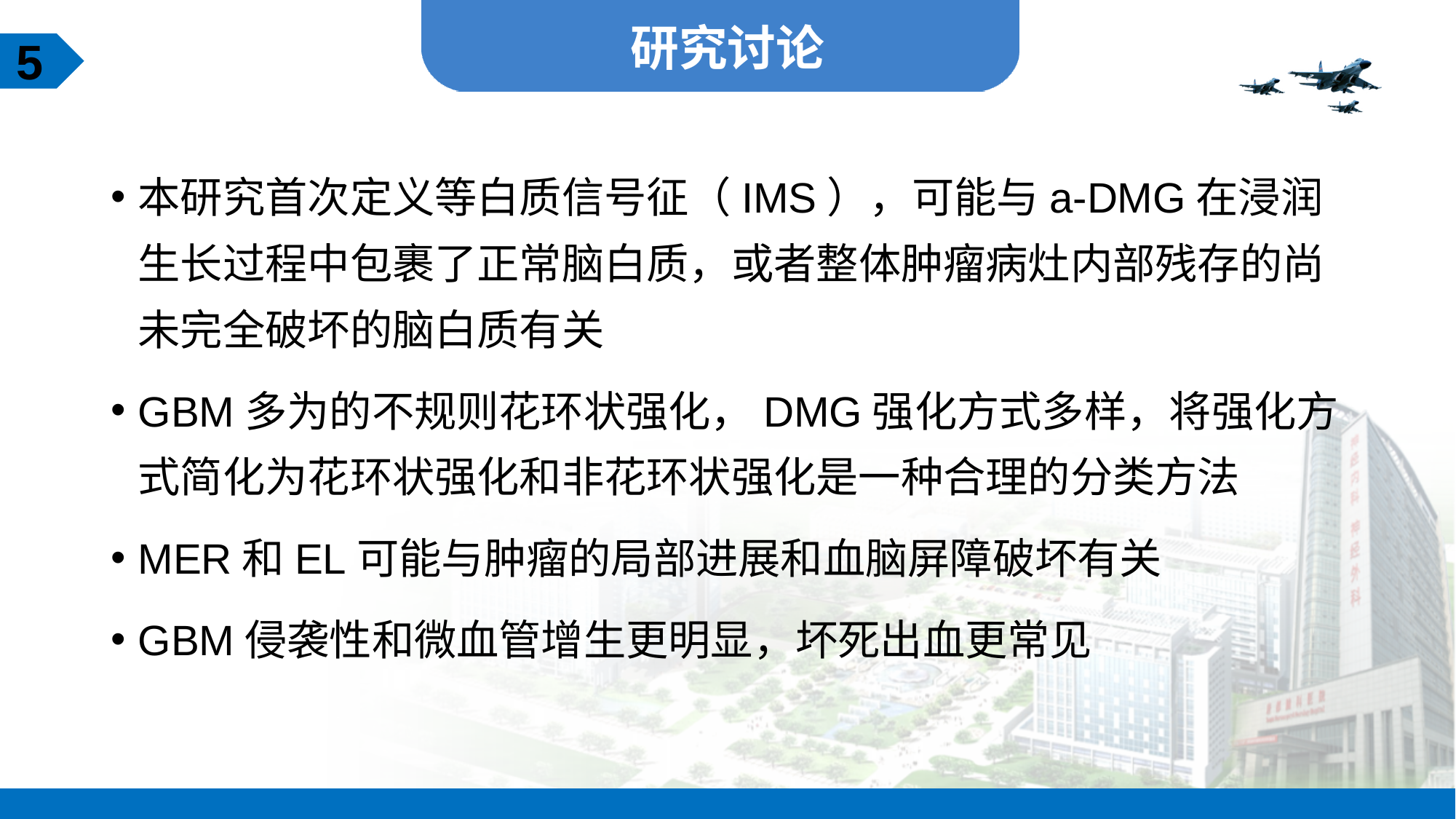

研究讨论
5
本研究首次定义等白质信号征（IMS），可能与a-DMG在浸润生长过程中包裹了正常脑白质，或者整体肿瘤病灶内部残存的尚未完全破坏的脑白质有关
GBM多为的不规则花环状强化，DMG强化方式多样，将强化方式简化为花环状强化和非花环状强化是一种合理的分类方法
MER和EL可能与肿瘤的局部进展和血脑屏障破坏有关
GBM侵袭性和微血管增生更明显，坏死出血更常见